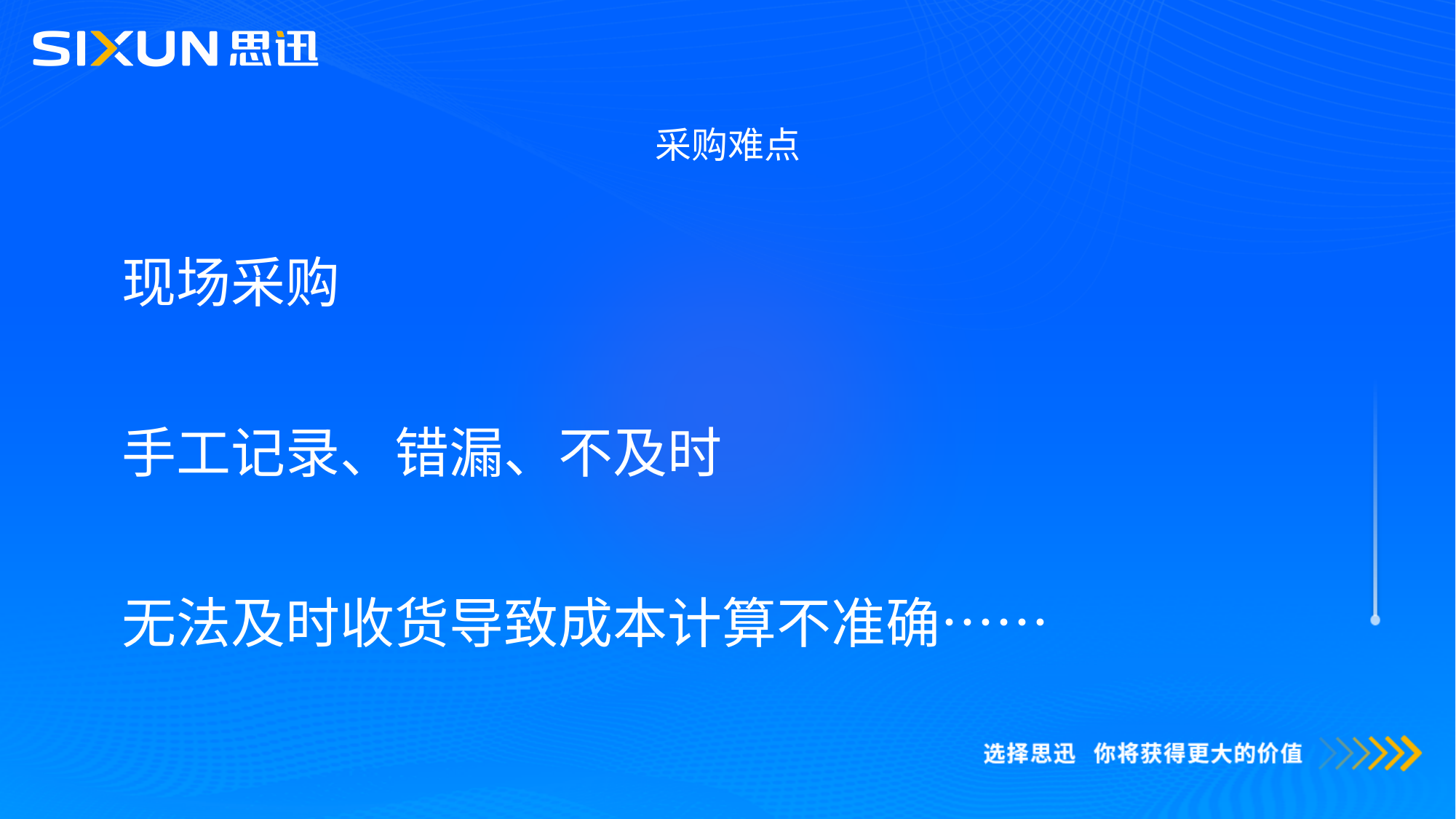

采购难点
现场采购

手工记录、错漏、不及时

无法及时收货导致成本计算不准确……